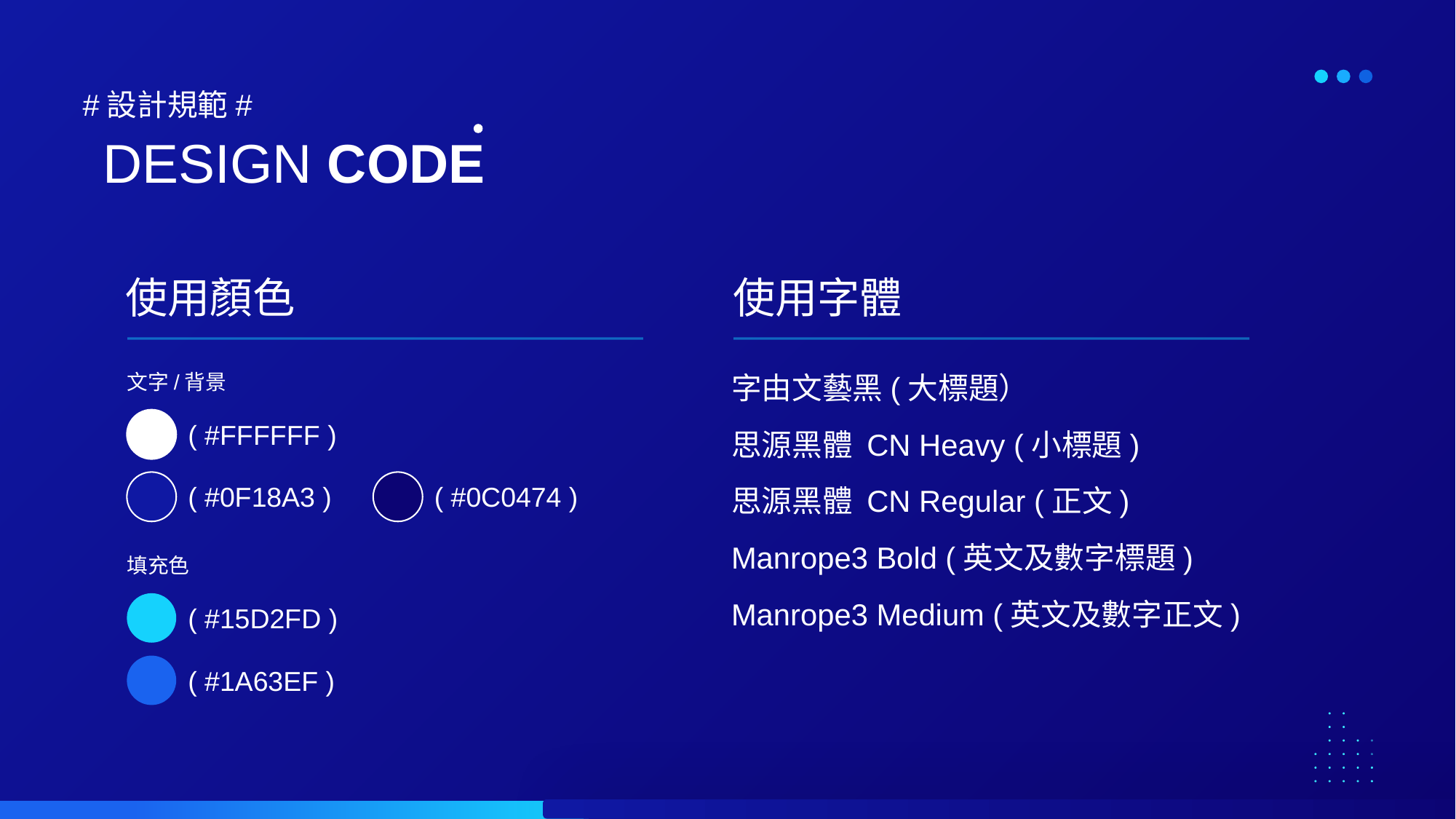

#設計規範#
DESIGN CODE

使用顏色
使用字體
文字/背景
字由文藝黑(大標題）

( #FFFFFF )

( #0F18A3 )

( #0C0474 )
思源黑體 CN Heavy (小標題)
思源黑體 CN Regular (正文)
Manrope3 Bold (英文及數字標題)
填充色
Manrope3 Medium (英文及數字正文)

( #15D2FD )

( #1A63EF )